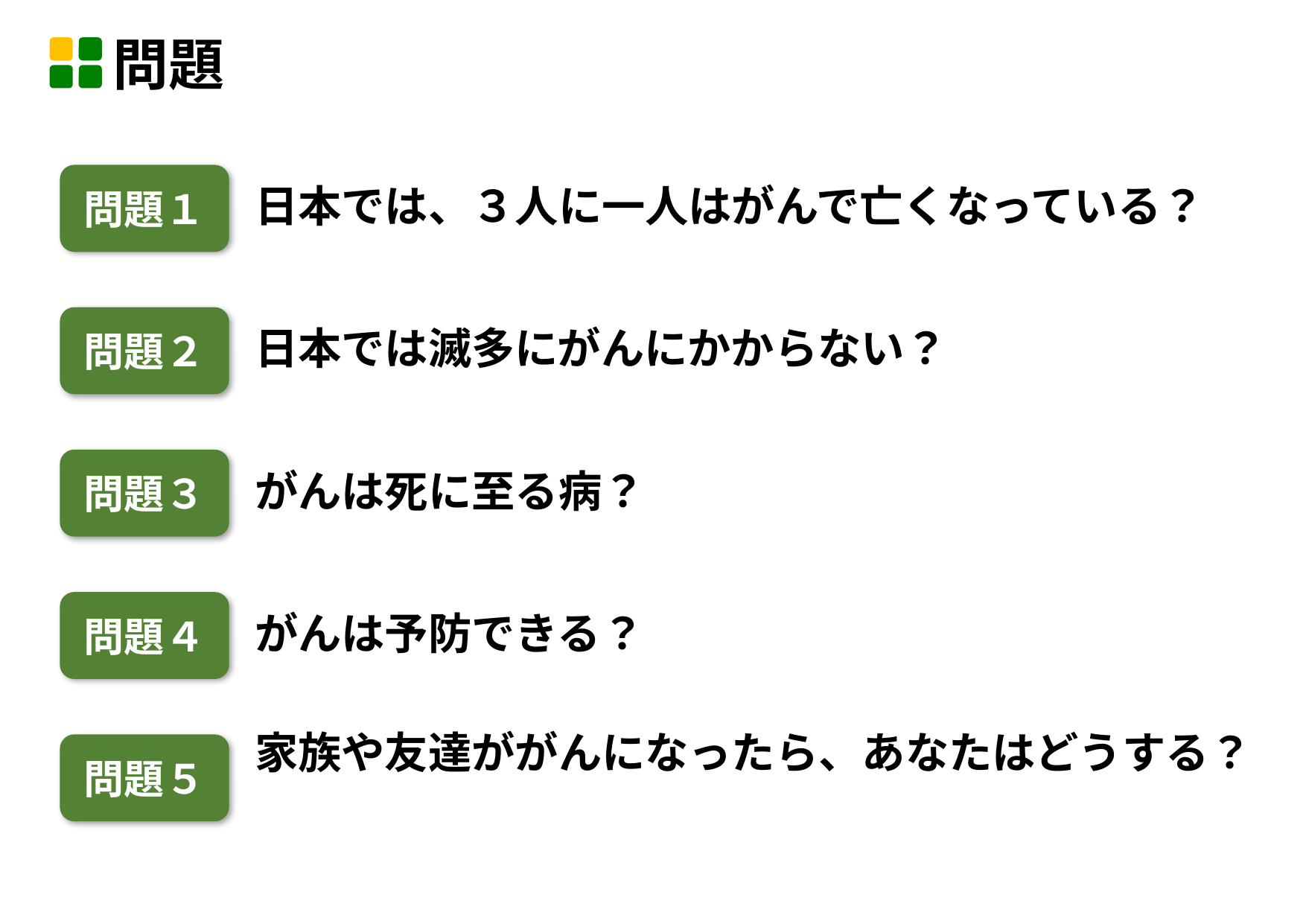

問題

問題１
日本では、３人に一人はがんで亡くなっている？
問題２
日本では滅多にがんにかからない？
問題３
がんは死に至る病？
問題４
がんは予防できる？
問題５
家族や友達ががんになったら、あなたはどうする？